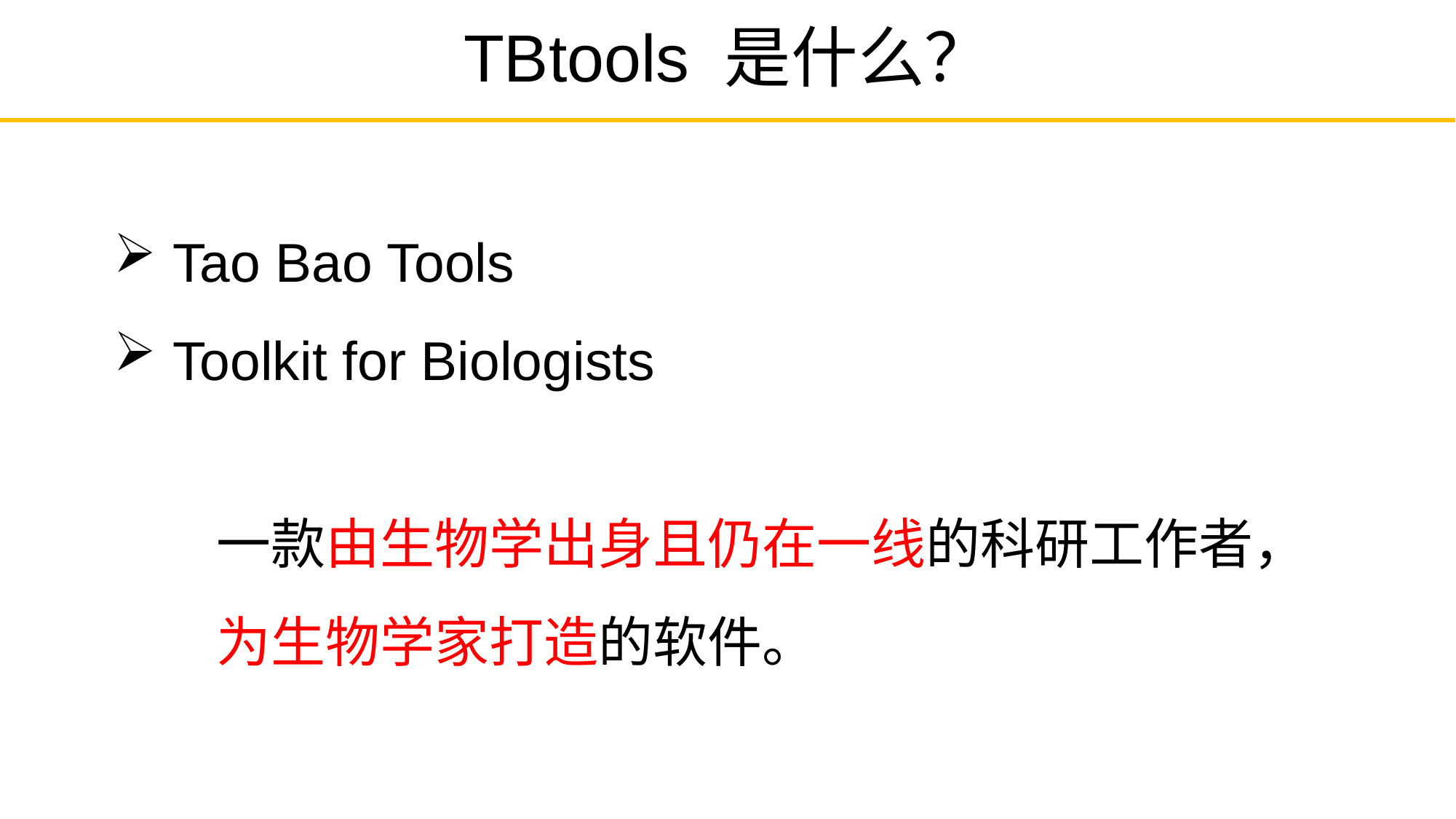

# TBtools 是什么？
 Tao Bao Tools
 Toolkit for Biologists
一款由生物学出身且仍在一线的科研工作者，
为生物学家打造的软件。